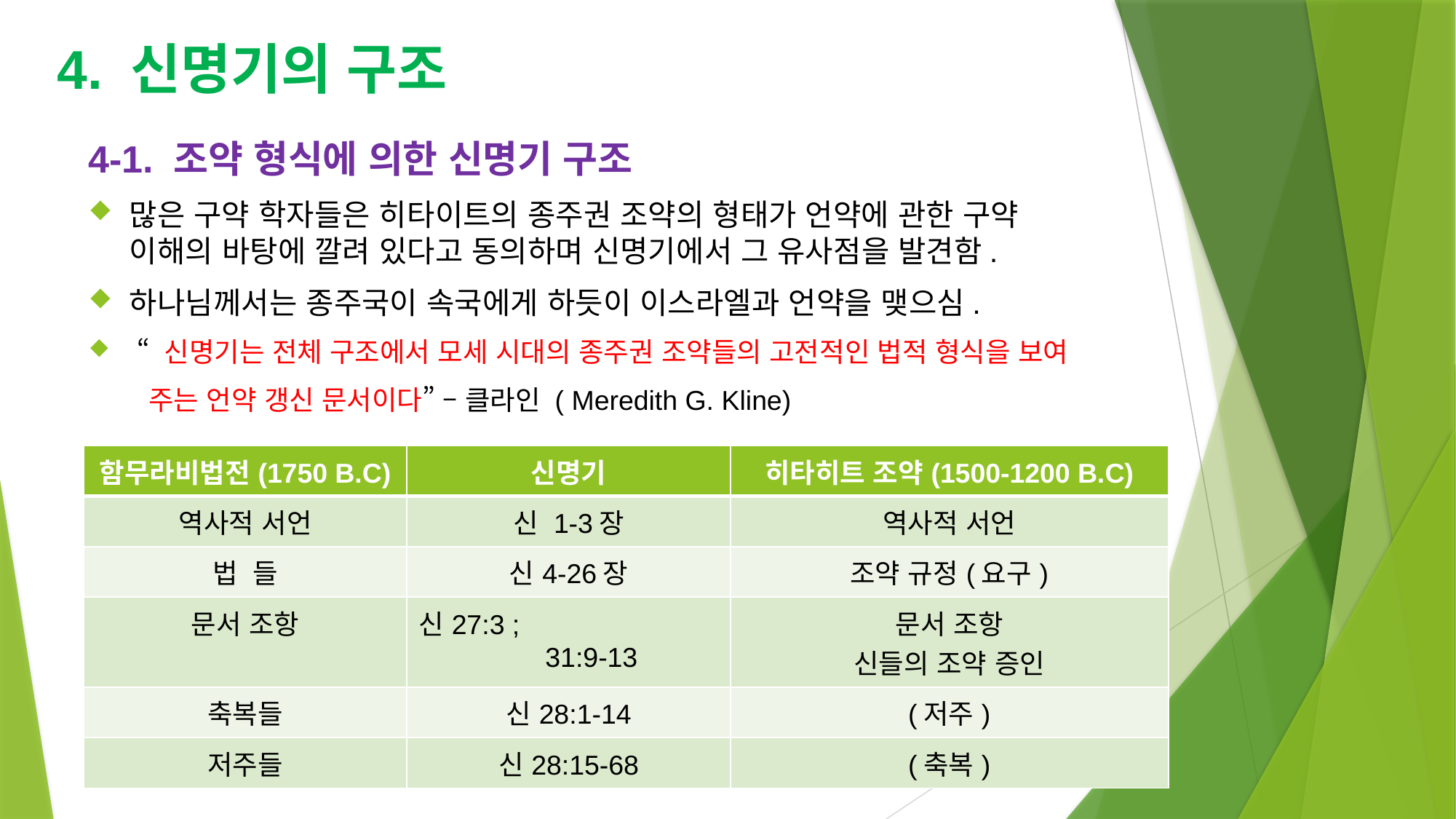

# 4. 신명기의 구조
4-1. 조약 형식에 의한 신명기 구조
많은 구약 학자들은 히타이트의 종주권 조약의 형태가 언약에 관한 구약 이해의 바탕에 깔려 있다고 동의하며 신명기에서 그 유사점을 발견함.
하나님께서는 종주국이 속국에게 하듯이 이스라엘과 언약을 맺으심.
 “ 신명기는 전체 구조에서 모세 시대의 종주권 조약들의 고전적인 법적 형식을 보여
       주는 언약 갱신 문서이다” – 클라인 ( Meredith G. Kline)

| 함무라비법전(1750 B.C) | 신명기 | 히타히트 조약(1500-1200 B.C) |
| --- | --- | --- |
| 역사적 서언 | 신 1-3장 | 역사적 서언 |
| 법 들 | 신4-26장 | 조약 규정(요구) |
| 문서 조항 | 신27:3 ; 31:9-13 | 문서 조항 신들의 조약 증인 |
| 축복들 | 신28:1-14 | (저주) |
| 저주들 | 신28:15-68 | (축복) |